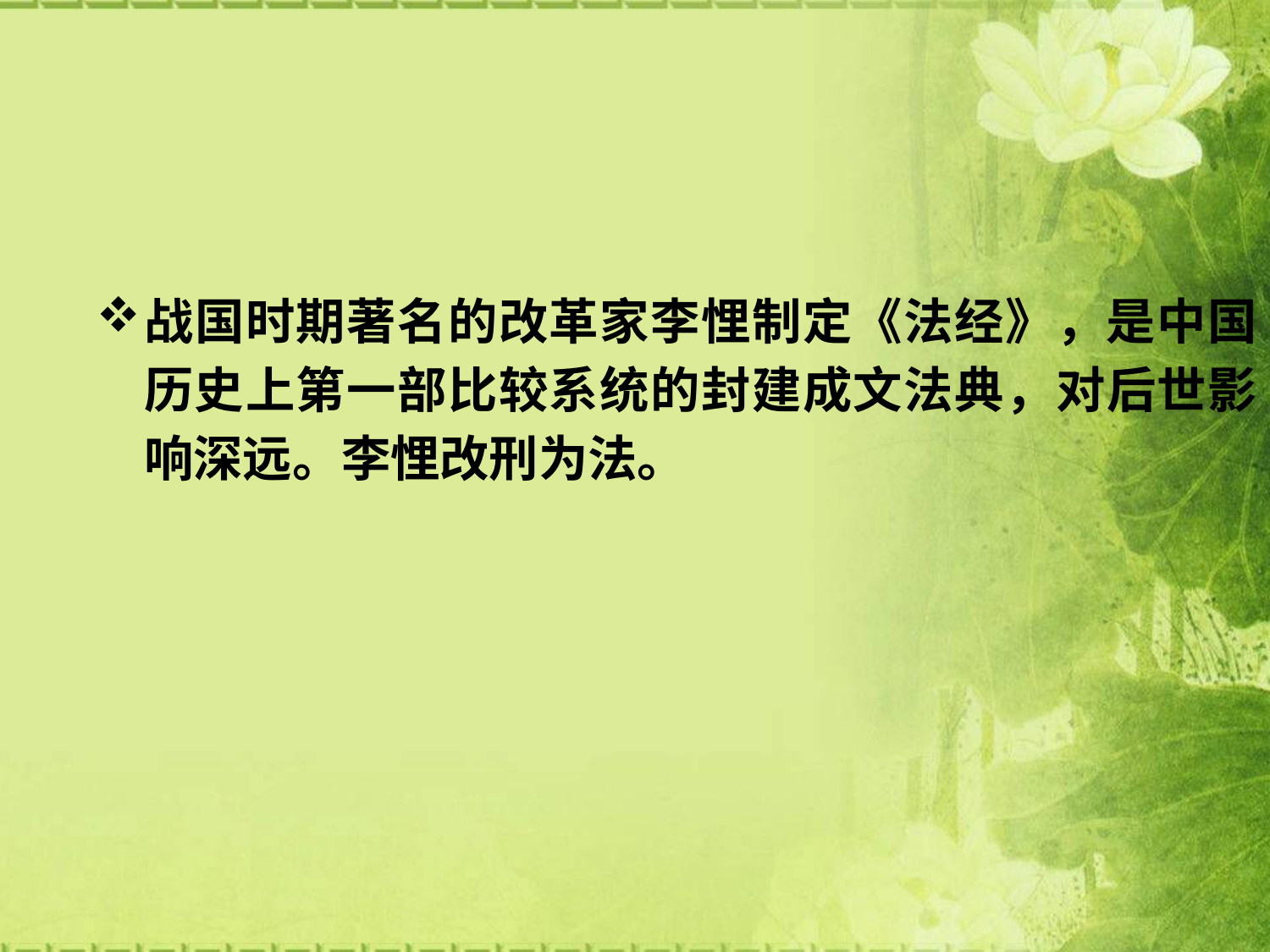

战国时期著名的改革家李悝制定《法经》，是中国历史上第一部比较系统的封建成文法典，对后世影响深远。李悝改刑为法。